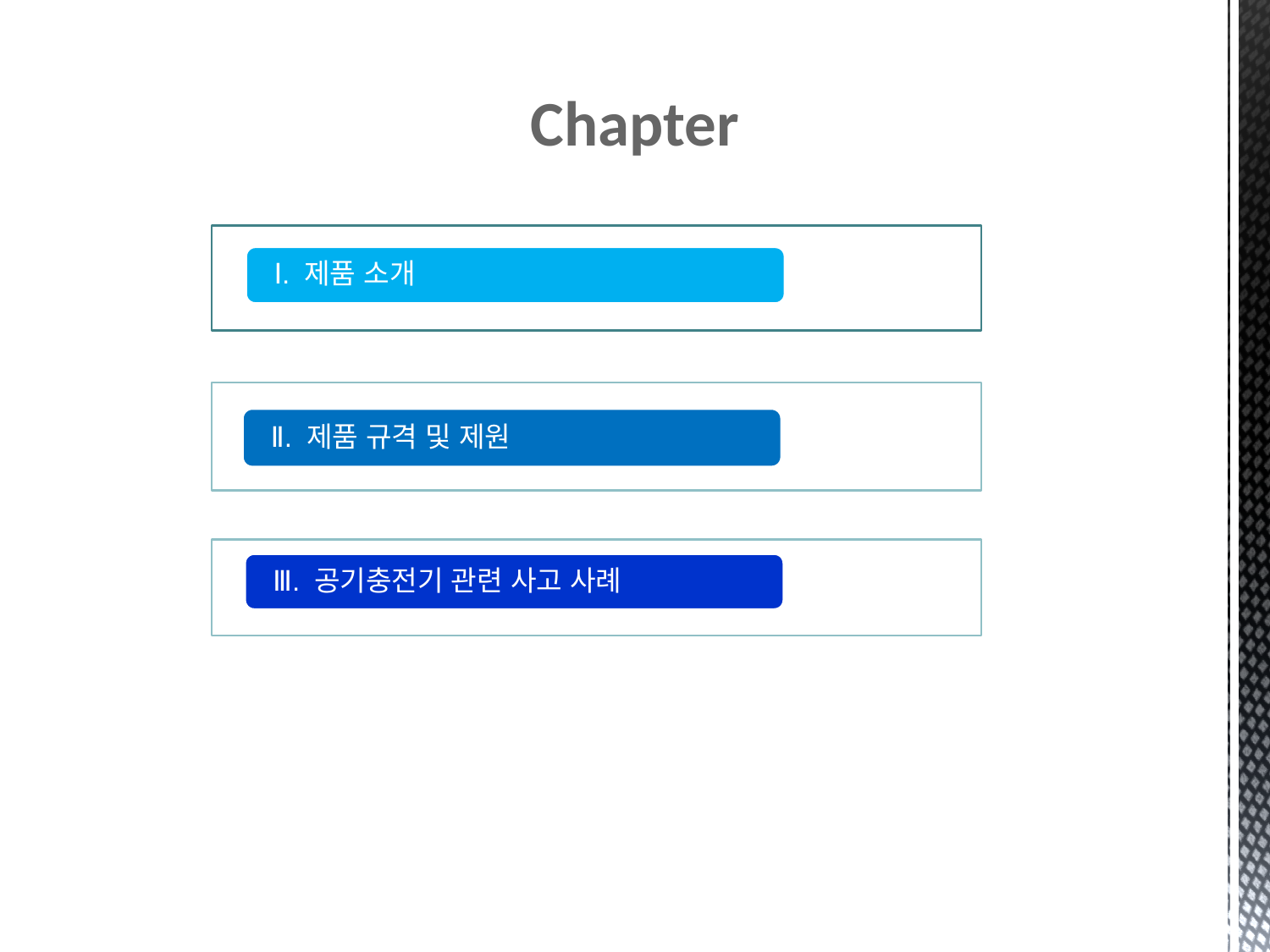

Chapter
Ⅰ. 제품 소개
Ⅱ. 제품 규격 및 제원
Ⅲ. 공기충전기 관련 사고 사례